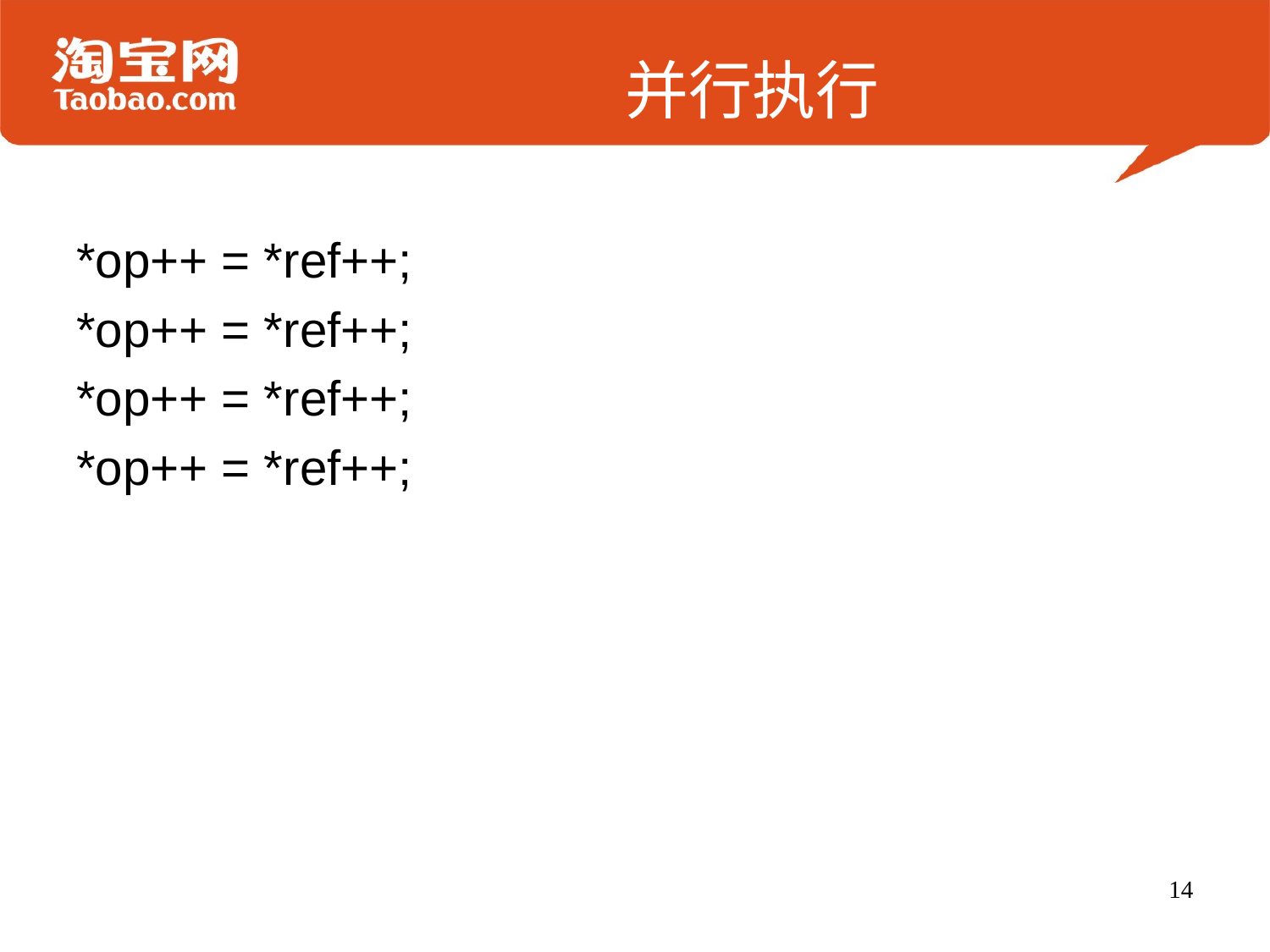

# 并行执行
*op++ = *ref++;
*op++ = *ref++;
*op++ = *ref++;
*op++ = *ref++;
14